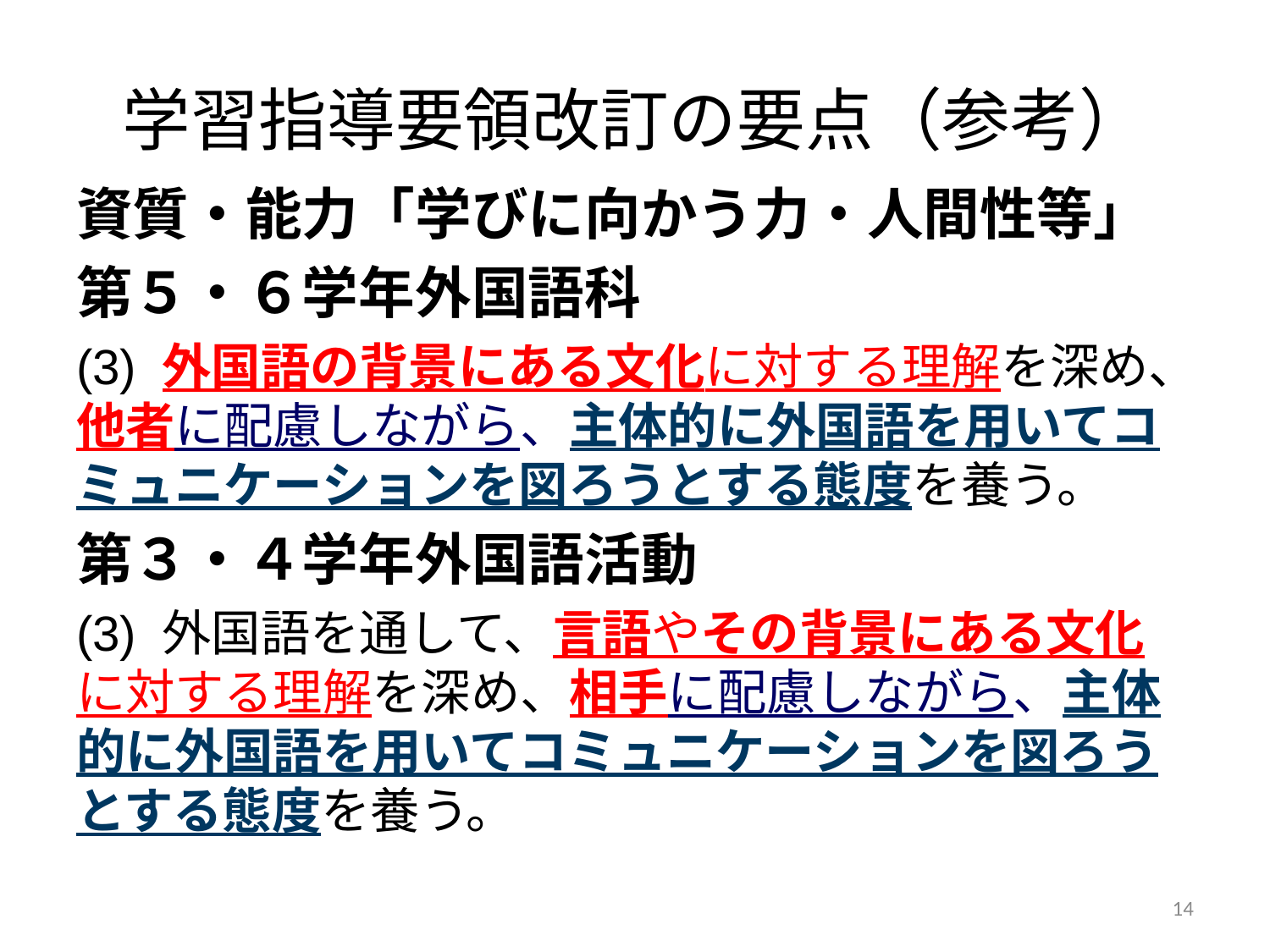

# 学習指導要領改訂の要点（参考）
資質・能力「学びに向かう力・人間性等」
第５・６学年外国語科
(3) 外国語の背景にある文化に対する理解を深め、他者に配慮しながら、主体的に外国語を用いてコミュニケーションを図ろうとする態度を養う。
第３・４学年外国語活動
(3) 外国語を通して、言語やその背景にある文化に対する理解を深め、相手に配慮しながら、主体的に外国語を用いてコミュニケーションを図ろうとする態度を養う。
14